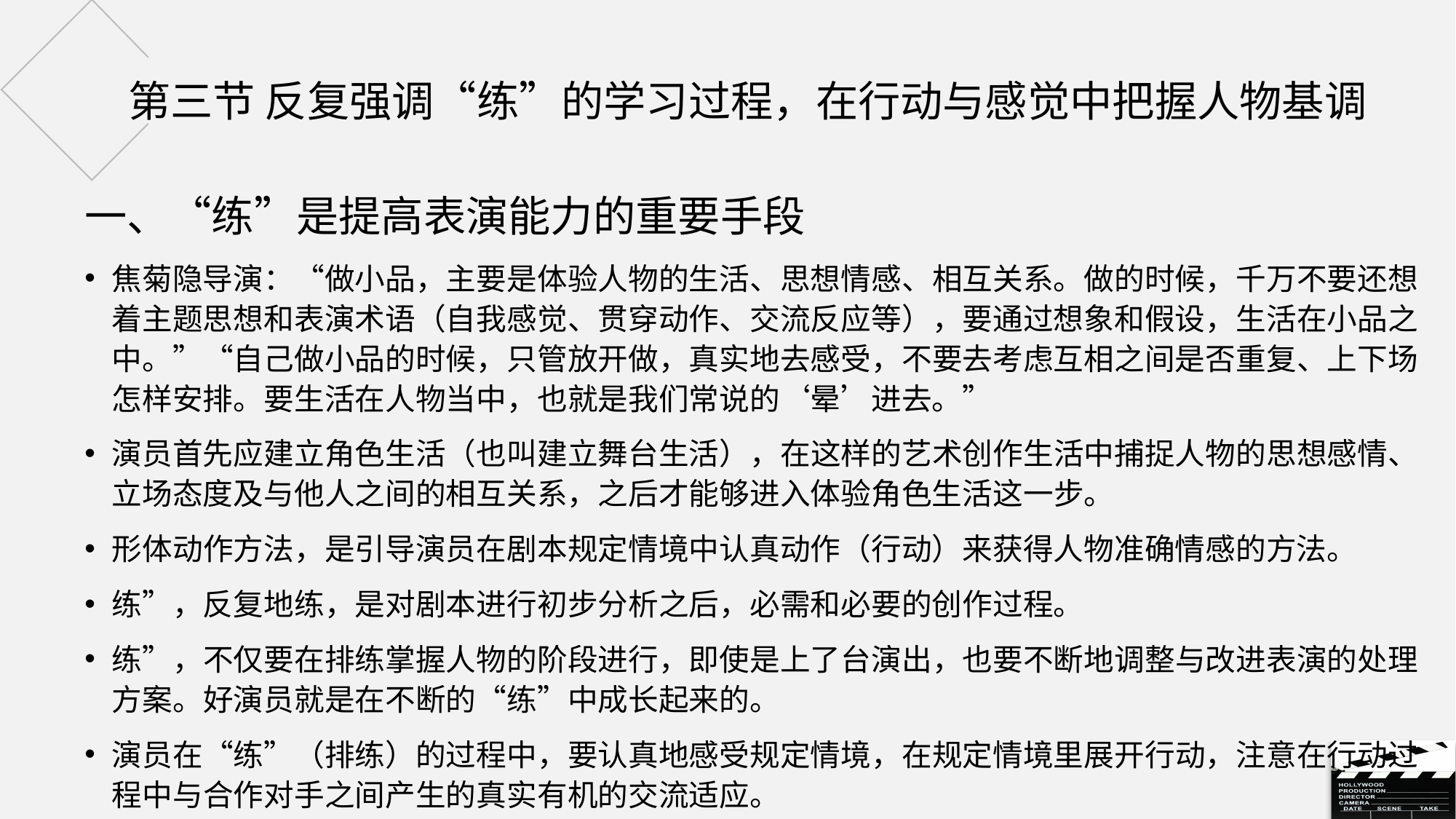

# 第三节 反复强调“练”的学习过程，在行动与感觉中把握人物基调
一、“练”是提高表演能力的重要手段
焦菊隐导演：“做小品，主要是体验人物的生活、思想情感、相互关系。做的时候，千万不要还想着主题思想和表演术语（自我感觉、贯穿动作、交流反应等），要通过想象和假设，生活在小品之中。”“自己做小品的时候，只管放开做，真实地去感受，不要去考虑互相之间是否重复、上下场怎样安排。要生活在人物当中，也就是我们常说的‘晕’进去。”
演员首先应建立角色生活（也叫建立舞台生活），在这样的艺术创作生活中捕捉人物的思想感情、立场态度及与他人之间的相互关系，之后才能够进入体验角色生活这一步。
形体动作方法，是引导演员在剧本规定情境中认真动作（行动）来获得人物准确情感的方法。
练”，反复地练，是对剧本进行初步分析之后，必需和必要的创作过程。
练”，不仅要在排练掌握人物的阶段进行，即使是上了台演出，也要不断地调整与改进表演的处理方案。好演员就是在不断的“练”中成长起来的。
演员在“练”（排练）的过程中，要认真地感受规定情境，在规定情境里展开行动，注意在行动过程中与合作对手之间产生的真实有机的交流适应。